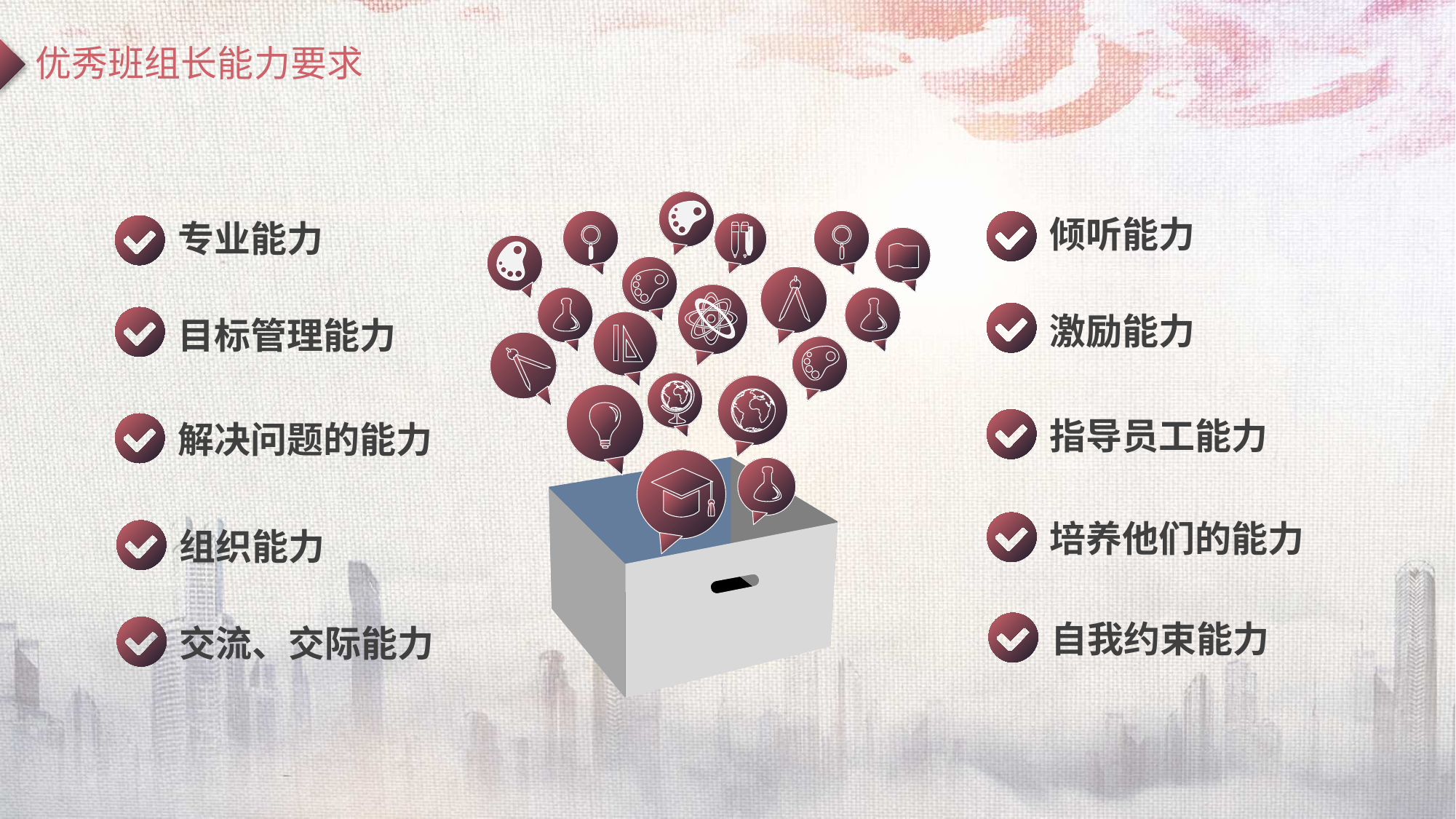

优秀班组长能力要求

倾听能力
专业能力

激励能力

目标管理能力

指导员工能力
解决问题的能力

培养他们的能力

组织能力

自我约束能力
交流、交际能力